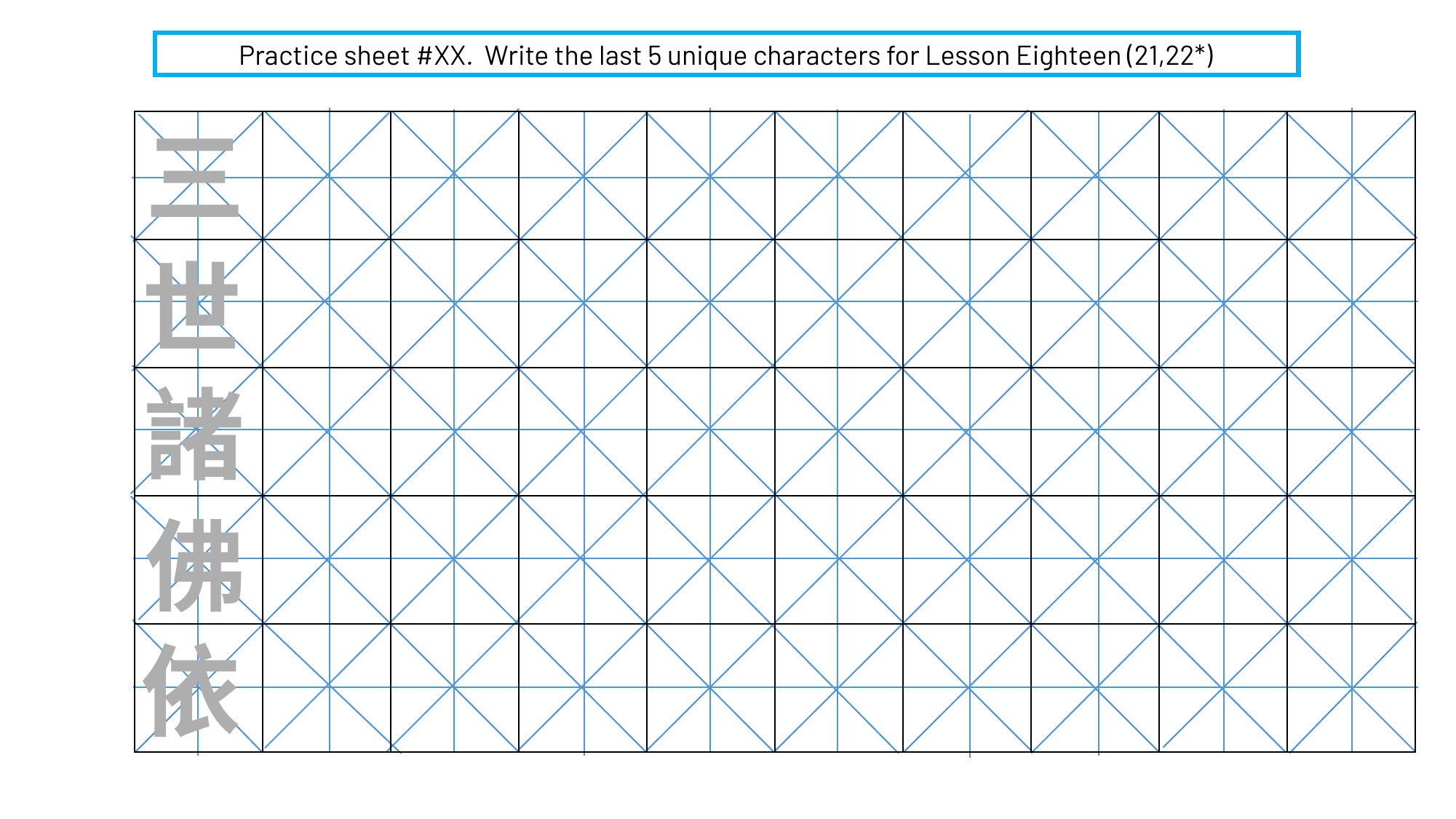

Practice sheet #XX.  Write the last 5 unique characters for Lesson Eighteen (21,22*)

三
|  |  |  |  |  |  |  |  |  |  |
| --- | --- | --- | --- | --- | --- | --- | --- | --- | --- |
|  |  |  |  |  |  |  |  |  |  |
|  |  |  |  |  |  |  |  |  |  |
|  |  |  |  |  |  |  |  |  |  |
|  |  |  |  |  |  |  |  |  |  |

世
諸
佛
依